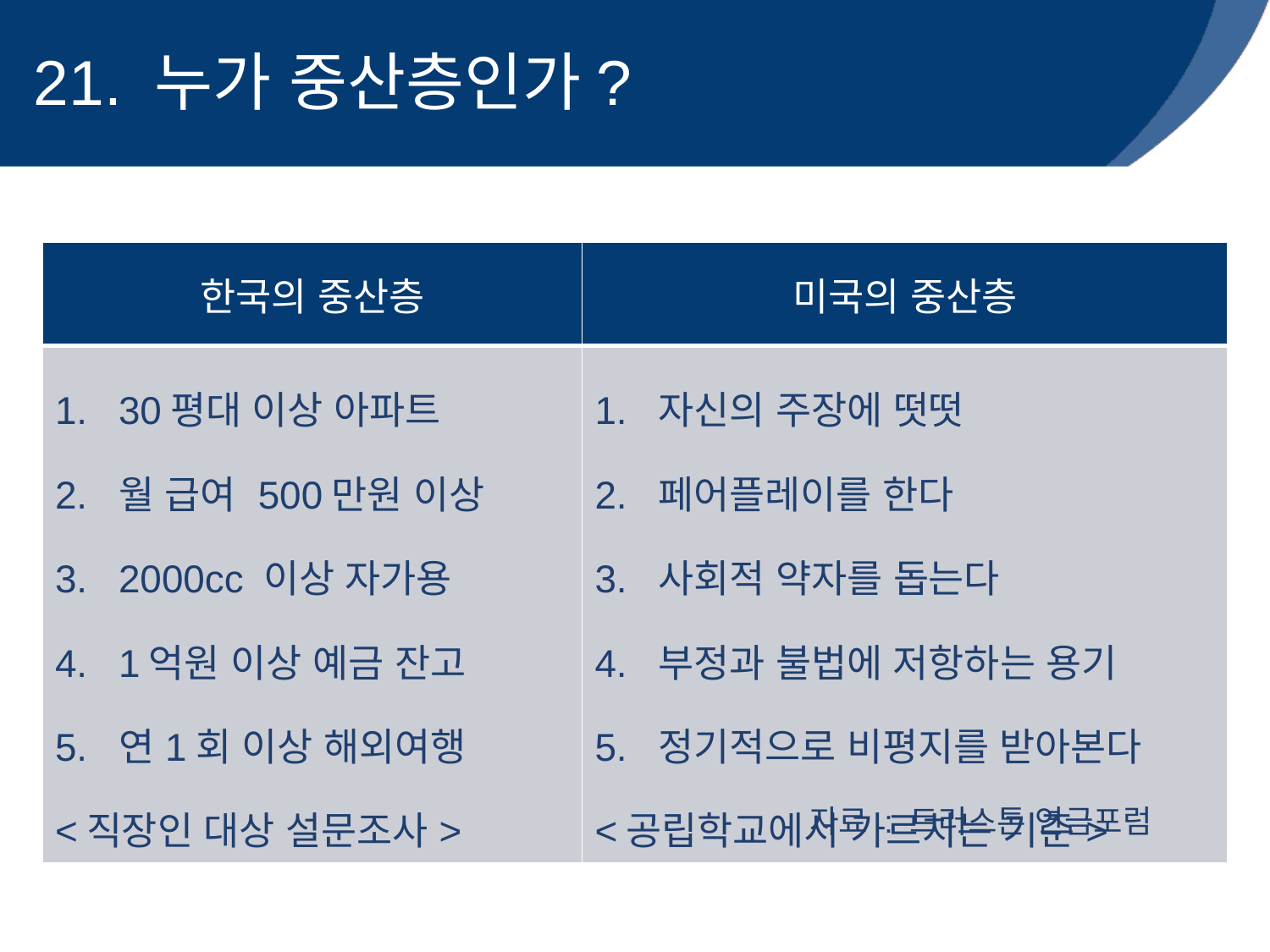

# 21. 누가 중산층인가?
| 한국의 중산층 | 미국의 중산층 |
| --- | --- |
| 30평대 이상 아파트 월 급여 500만원 이상 2000cc 이상 자가용 1억원 이상 예금 잔고 연1회 이상 해외여행 <직장인 대상 설문조사> | 자신의 주장에 떳떳 페어플레이를 한다 사회적 약자를 돕는다 부정과 불법에 저항하는 용기 정기적으로 비평지를 받아본다 <공립학교에서 가르치는 기준> |
자료 : 트러스톤 연금포럼